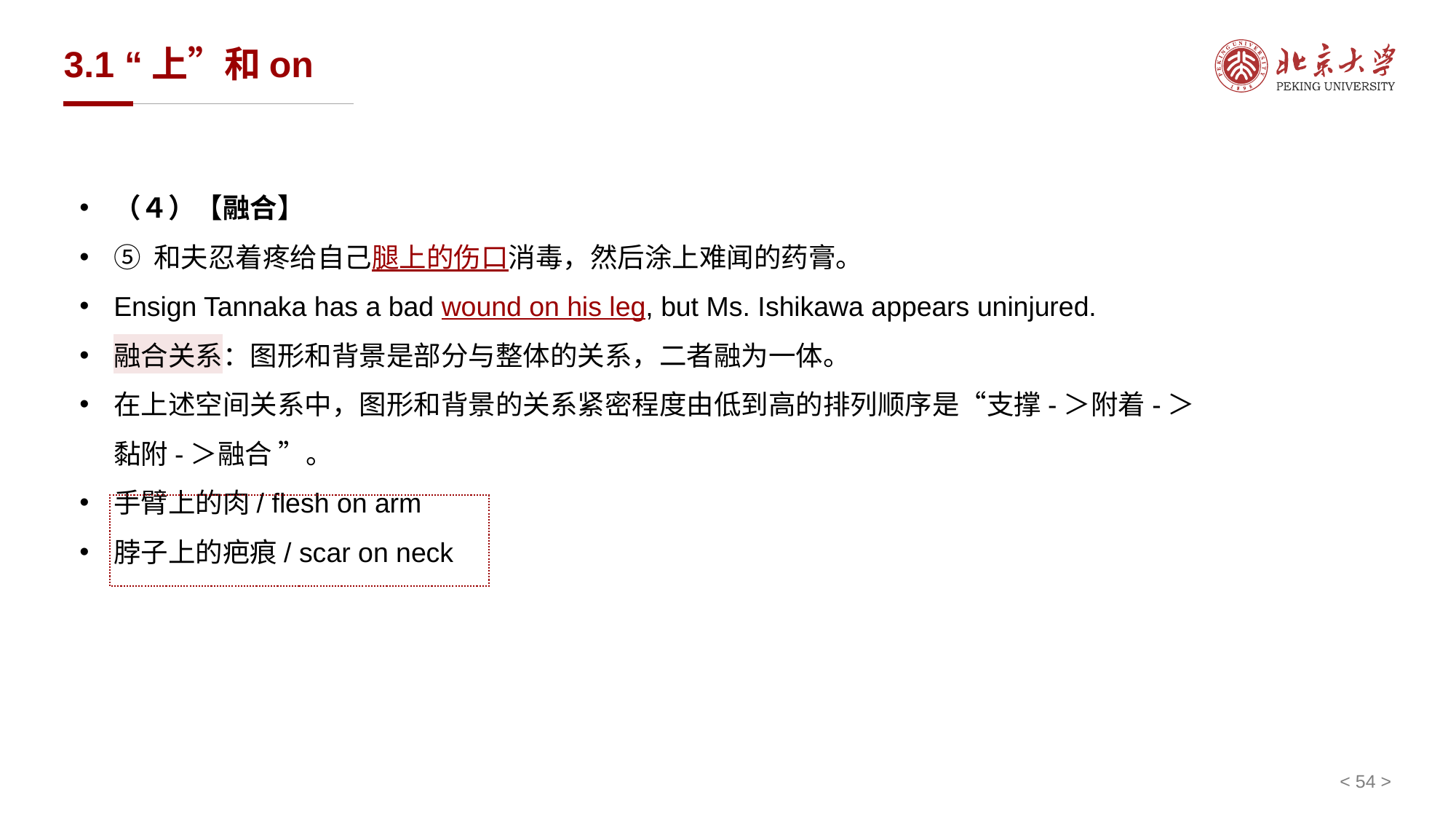

# 3.1 “上”和on

（４）【融合】
⑤ 和夫忍着疼给自己腿上的伤口消毒，然后涂上难闻的药膏。
Ensign Tannaka has a bad wound on his leg, but Ms. Ishikawa appears uninjured.
融合关系：图形和背景是部分与整体的关系，二者融为一体。
在上述空间关系中，图形和背景的关系紧密程度由低到高的排列顺序是“支撑-＞附着-＞黏附-＞融合 ”。
手臂上的肉/ flesh on arm
脖子上的疤痕/ scar on neck

< 54 >